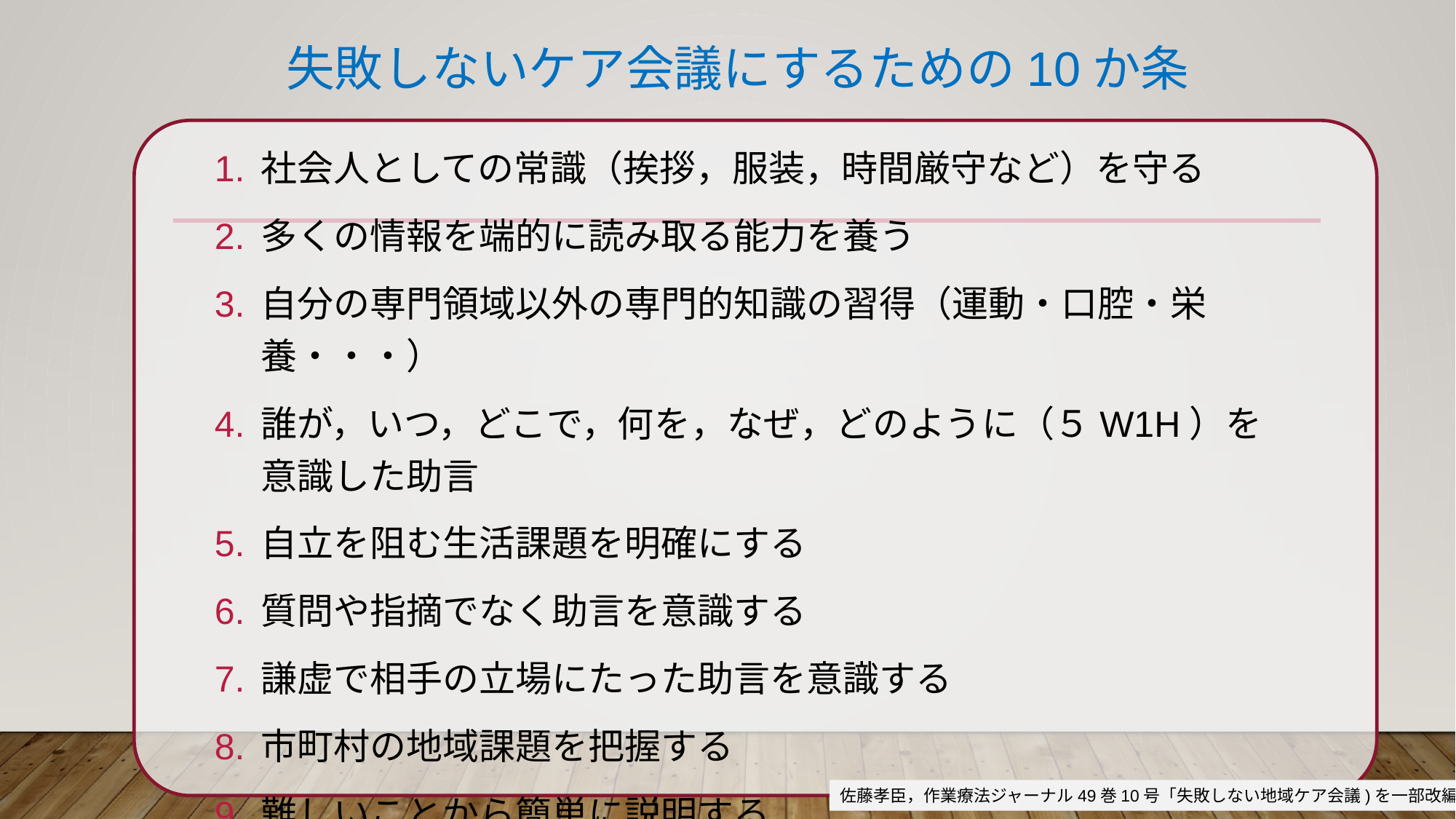

# 失敗しないケア会議にするための10か条

社会人としての常識（挨拶，服装，時間厳守など）を守る
多くの情報を端的に読み取る能力を養う
自分の専門領域以外の専門的知識の習得（運動・口腔・栄養・・・）
誰が，いつ，どこで，何を，なぜ，どのように（５W1H）を意識した助言
自立を阻む生活課題を明確にする
質問や指摘でなく助言を意識する
謙虚で相手の立場にたった助言を意識する
市町村の地域課題を把握する
難しいことから簡単に説明する
「活動」から「参加」を意識した助言
佐藤孝臣，作業療法ジャーナル49巻10号「失敗しない地域ケア会議)を一部改編